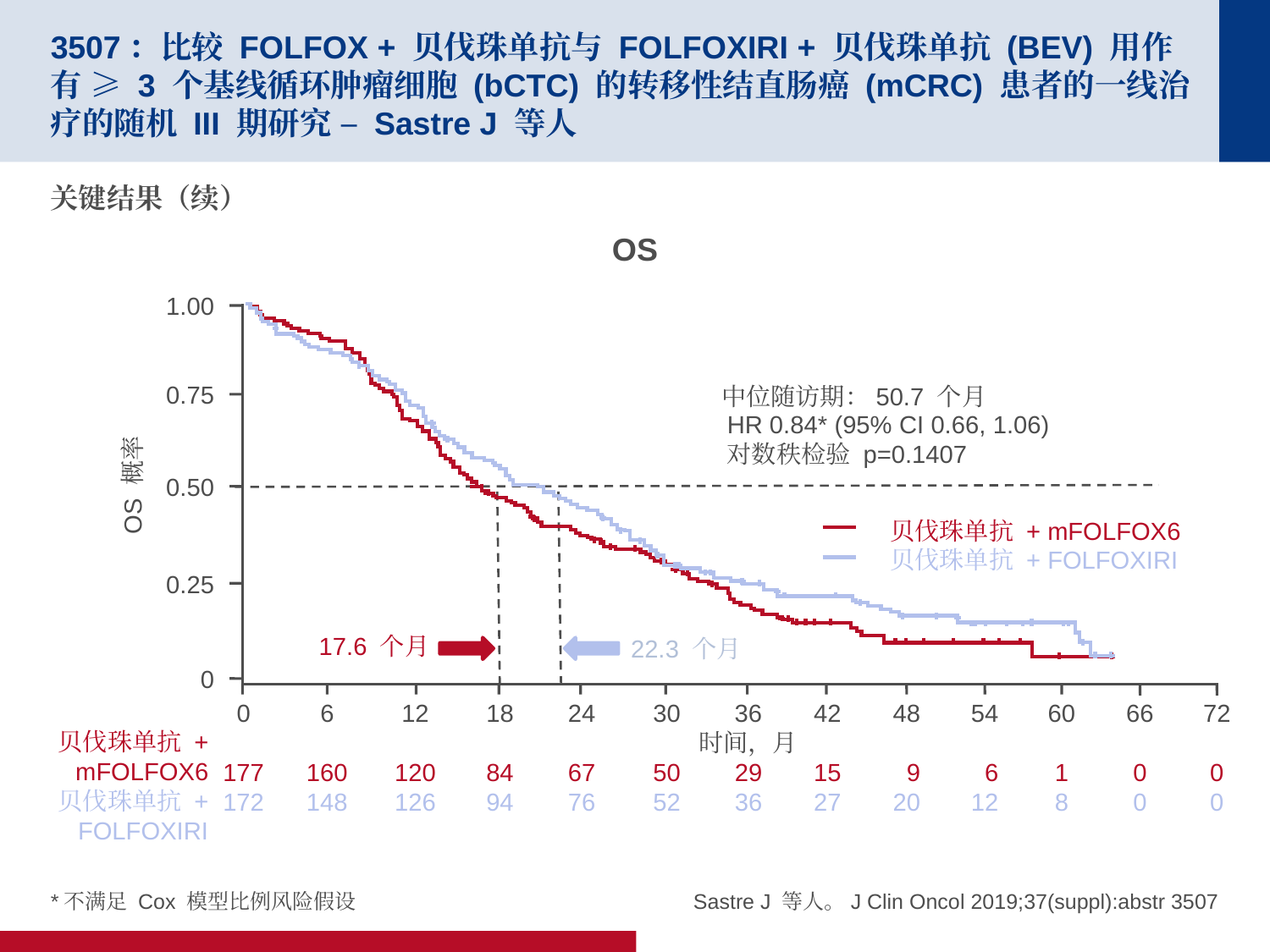

# 3507：比较 FOLFOX + 贝伐珠单抗与 FOLFOXIRI + 贝伐珠单抗 (BEV) 用作有 ≥ 3 个基线循环肿瘤细胞 (bCTC) 的转移性结直肠癌 (mCRC) 患者的一线治疗的随机 III 期研究 – Sastre J 等人
关键结果（续）

OS
1.00

0.75

0.50

贝伐珠单抗 + mFOLFOX6
贝伐珠单抗 + FOLFOXIRI
0.25

0

0

177
172

6

160
148

12

120
126

18

84
94

24

67
76

30

50
52

36

29
36

42

15
27

48

9
20

54

6
12
66

0
0

72

0
0
60

1
8
贝伐珠单抗 + mFOLFOX6
贝伐珠单抗 + FOLFOXIRI
时间，月

中位随访期：50.7 个月
HR 0.84* (95% CI 0.66, 1.06)
对数秩检验 p=0.1407
OS 概率
17.6 个月
22.3 个月

*不满足 Cox 模型比例风险假设
Sastre J 等人。J Clin Oncol 2019;37(suppl):abstr 3507